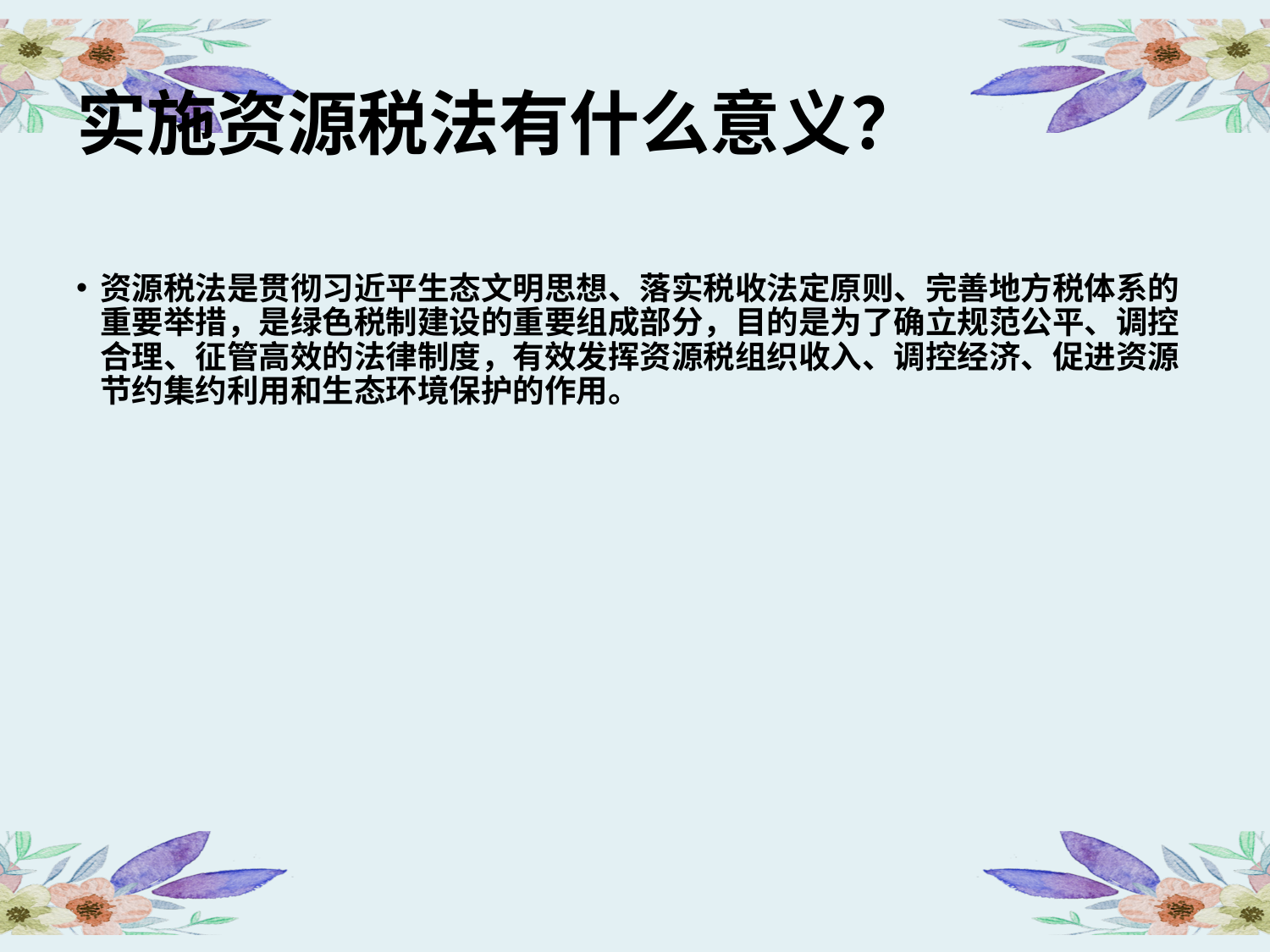

# 实施资源税法有什么意义？
资源税法是贯彻习近平生态文明思想、落实税收法定原则、完善地方税体系的重要举措，是绿色税制建设的重要组成部分，目的是为了确立规范公平、调控合理、征管高效的法律制度，有效发挥资源税组织收入、调控经济、促进资源节约集约利用和生态环境保护的作用。